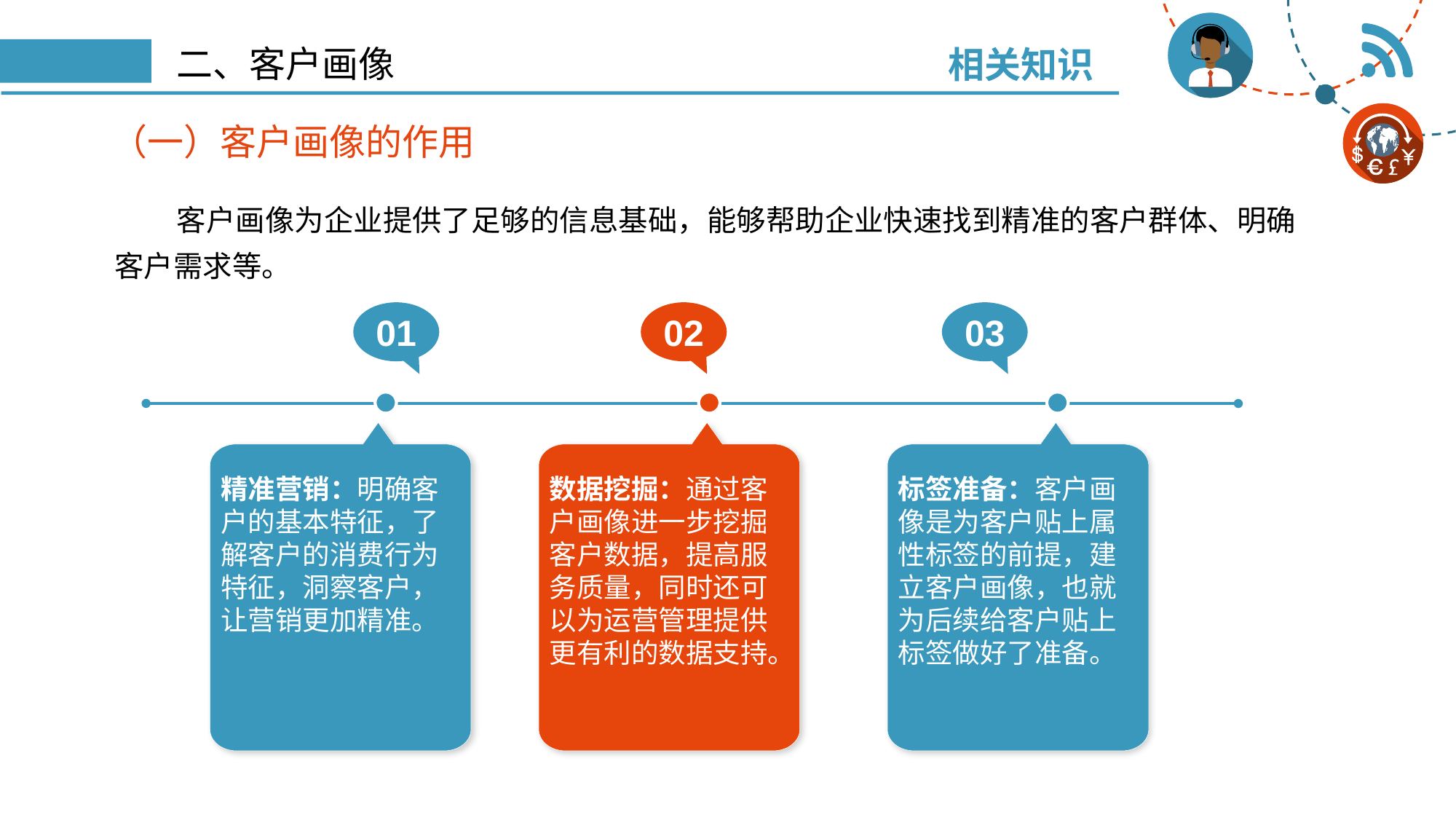

相关知识
# 二、客户画像
（一）客户画像的作用
客户画像为企业提供了足够的信息基础，能够帮助企业快速找到精准的客户群体、明确客户需求等。
01
02
03

精准营销：明确客户的基本特征，了解客户的消费行为特征，洞察客户，让营销更加精准。

数据挖掘：通过客户画像进一步挖掘客户数据，提高服务质量，同时还可以为运营管理提供更有利的数据支持。

标签准备：客户画像是为客户贴上属性标签的前提，建立客户画像，也就为后续给客户贴上标签做好了准备。